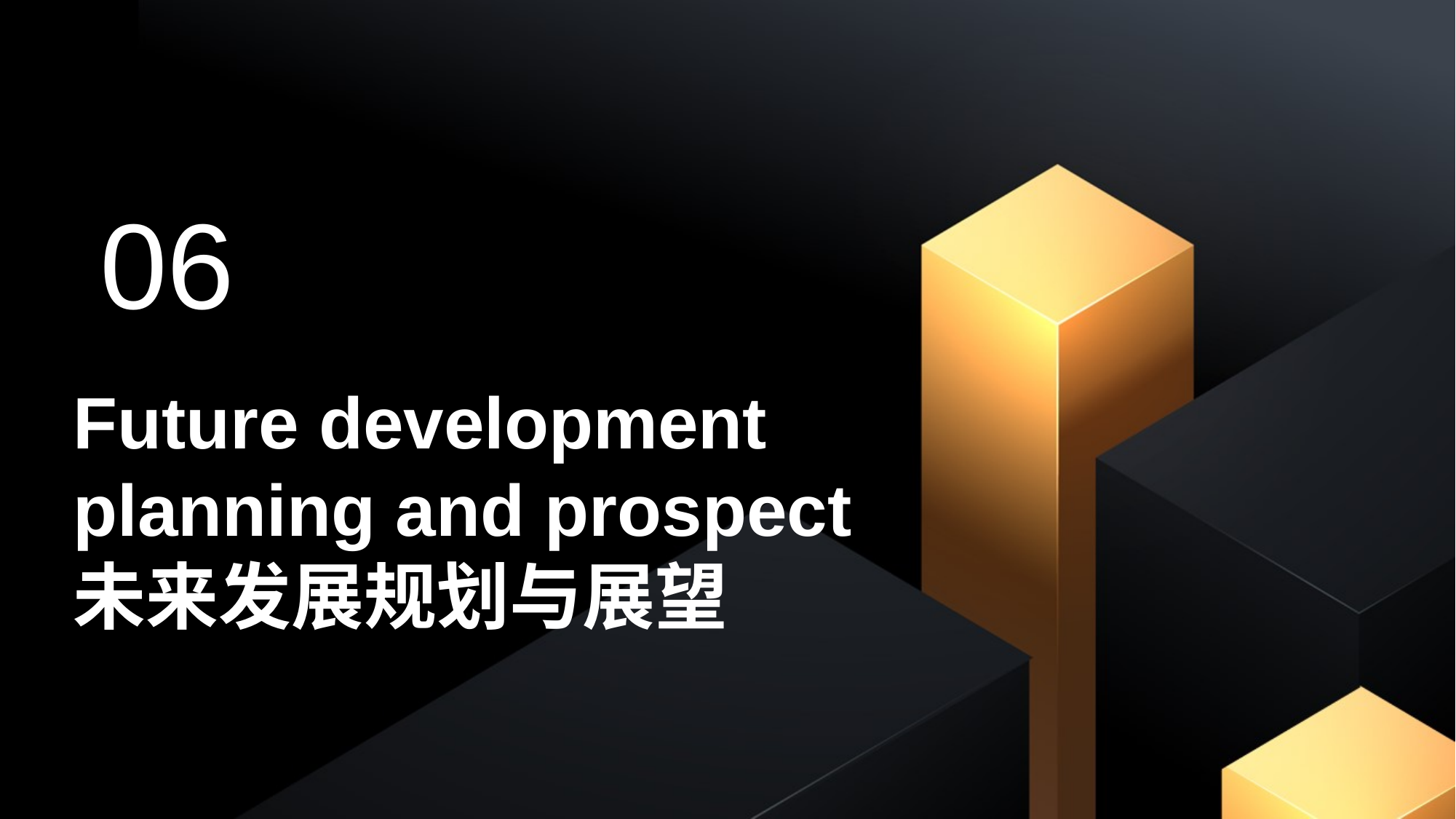

06
# Future development planning and prospect 未来发展规划与展望